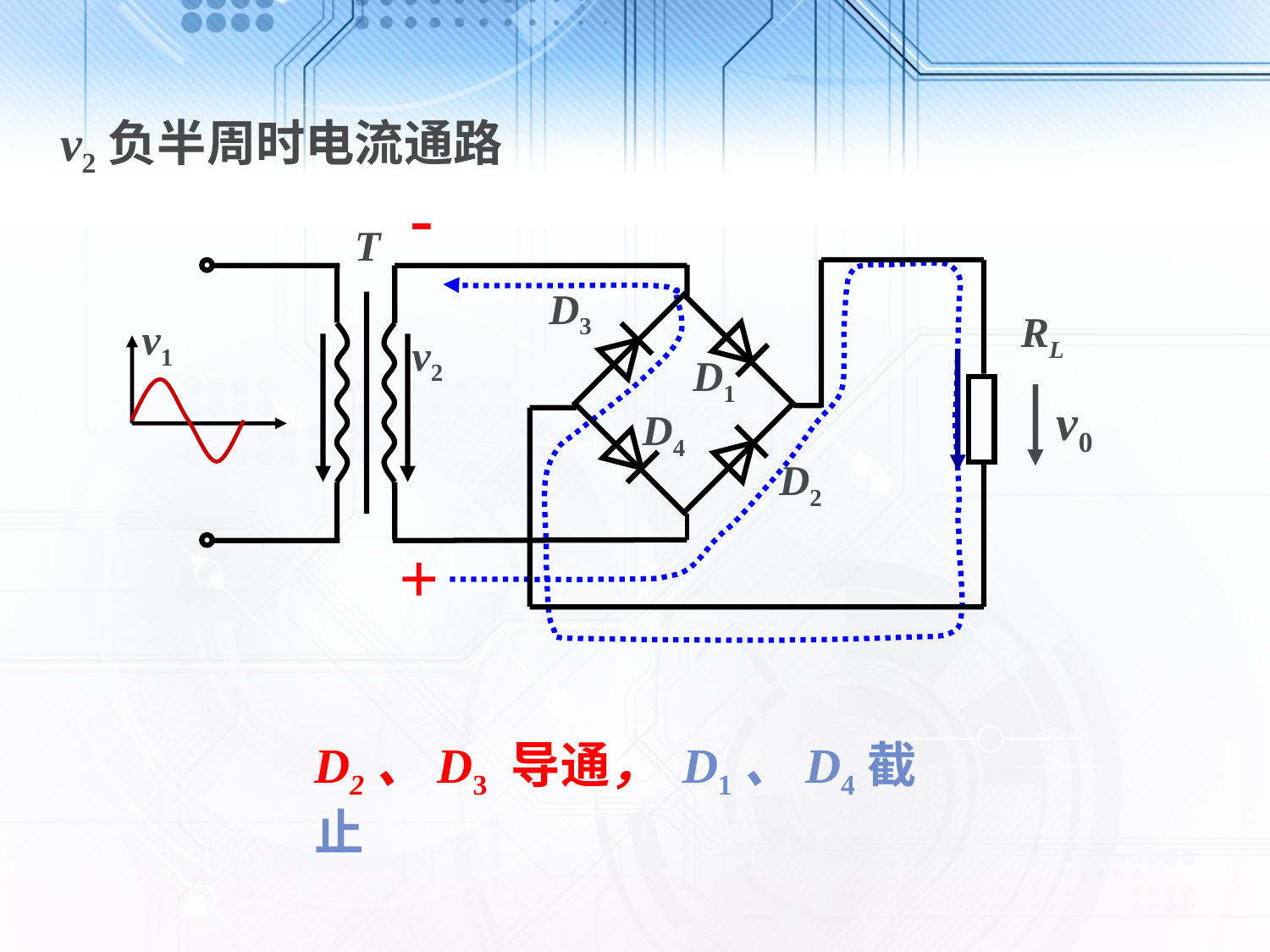

v2负半周时电流通路
-
+

T

D3

RL
v1

v2

D1

D4

D2

v0

D2、D3 导通， D1、D4截止